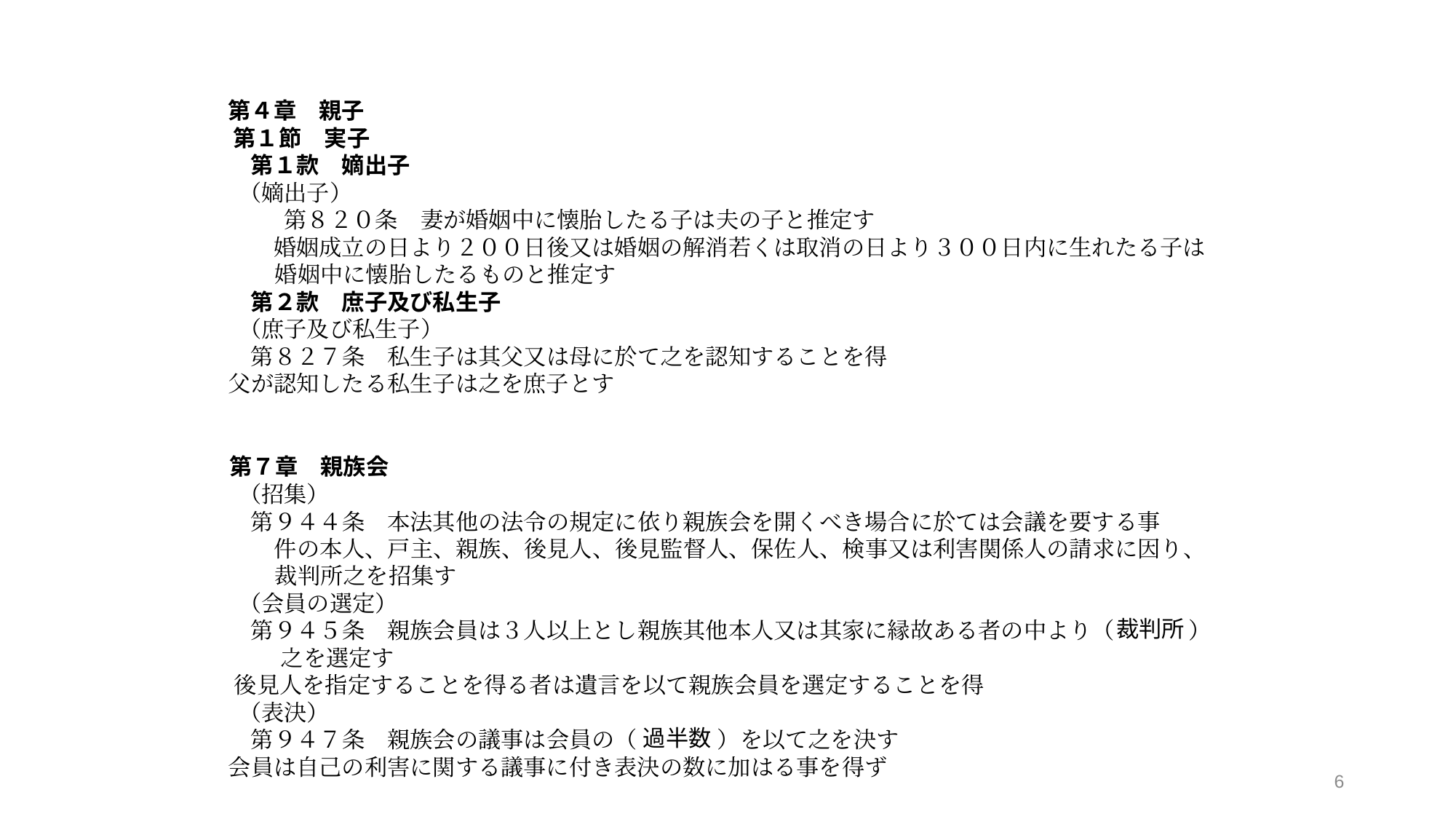

第４章　親子
　 第１節　実子
　　第１款　嫡出子
（嫡出子）
　　第８２０条　妻が婚姻中に懐胎したる子は夫の子と推定す
　　　婚姻成立の日より２００日後又は婚姻の解消若くは取消の日より３００日内に生れたる子は
           婚姻中に懐胎したるものと推定す
　　第２款　庶子及び私生子
（庶子及び私生子）
　　第８２７条　私生子は其父又は母に於て之を認知することを得
   父が認知したる私生子は之を庶子とす

　第７章　親族会
（招集）
　　第９４４条　本法其他の法令の規定に依り親族会を開くべき場合に於ては会議を要する事
　　    件の本人、戸主、親族、後見人、後見監督人、保佐人、検事又は利害関係人の請求に因り、
           裁判所之を招集す
（会員の選定）
　　第９４５条　親族会員は３人以上とし親族其他本人又は其家に縁故ある者の中より（　　 　）
            之を選定す
    後見人を指定することを得る者は遺言を以て親族会員を選定することを得
（表決）
　　第９４７条　親族会の議事は会員の（　　　  ）を以て之を決す
   会員は自己の利害に関する議事に付き表決の数に加はる事を得ず

裁判所
過半数
6